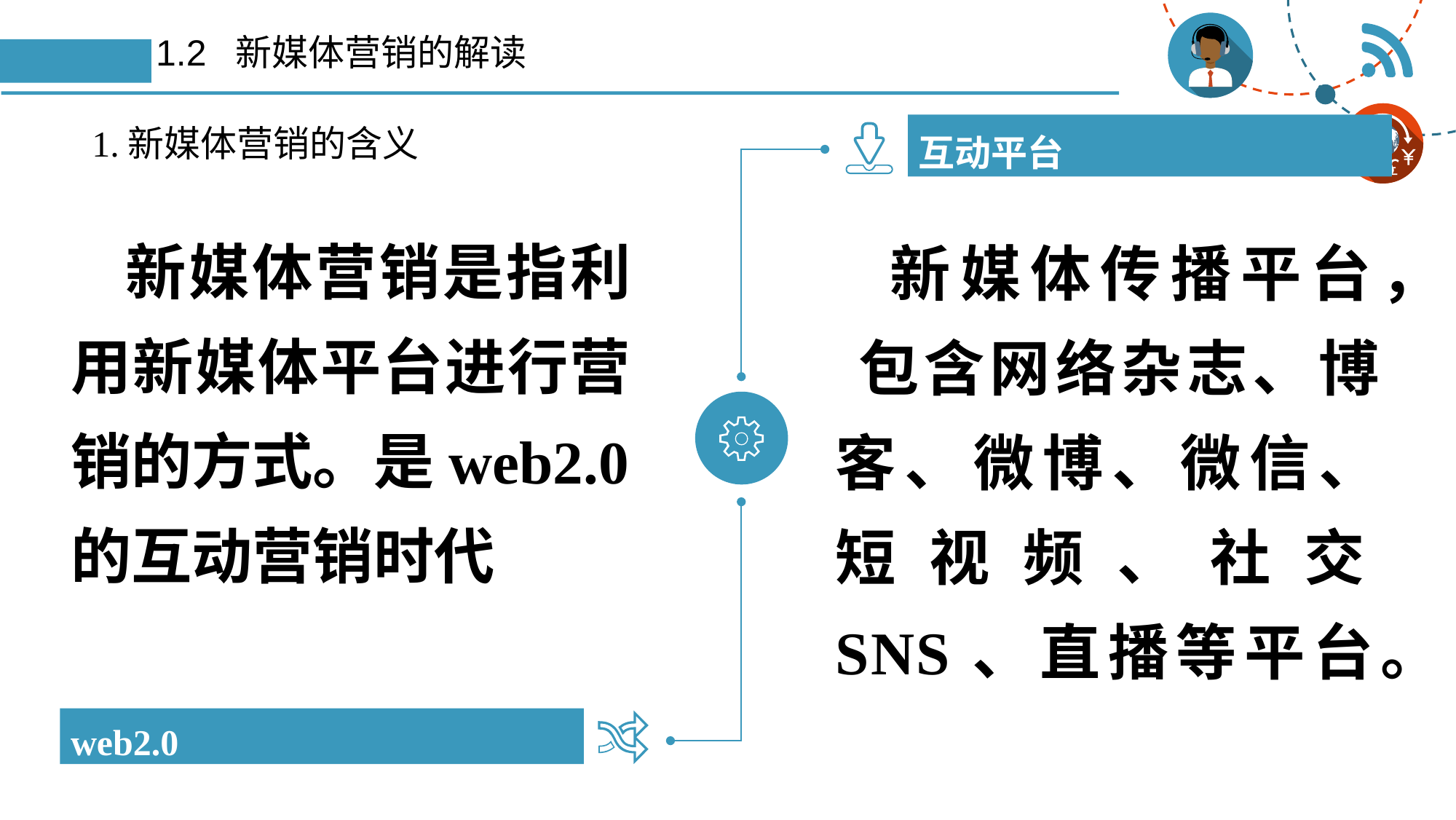

4
# 1.2  新媒体营销的解读
互动平台

1.新媒体营销的含义

新媒体营销是指利用新媒体平台进行营销的方式。是web2.0的互动营销时代
新媒体传播平台， 包含网络杂志、博客、微博、微信、短视频、社交SNS、直播等平台。
40%

web2.0